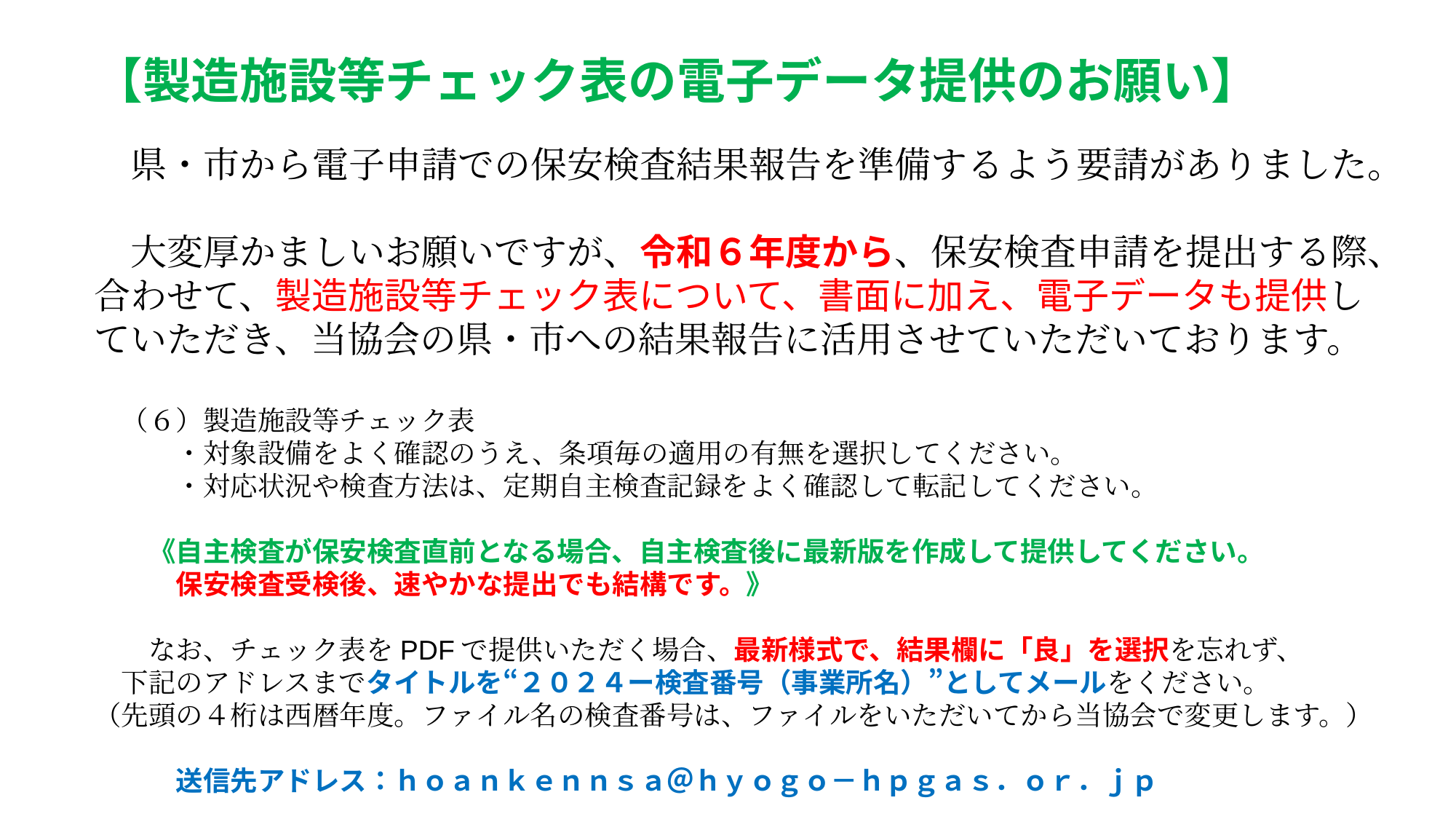

【製造施設等チェック表の電子データ提供のお願い】

　県・市から電子申請での保安検査結果報告を準備するよう要請がありました。

　大変厚かましいお願いですが、令和６年度から、保安検査申請を提出する際、合わせて、製造施設等チェック表について、書面に加え、電子データも提供していただき、当協会の県・市への結果報告に活用させていただいております。

　（６）製造施設等チェック表
　　　・対象設備をよく確認のうえ、条項毎の適用の有無を選択してください。
　　　・対応状況や検査方法は、定期自主検査記録をよく確認して転記してください。

　　《自主検査が保安検査直前となる場合、自主検査後に最新版を作成して提供してください。
　　　保安検査受検後、速やかな提出でも結構です。》

　　なお、チェック表をPDFで提供いただく場合、最新様式で、結果欄に「良」を選択を忘れず、
　下記のアドレスまでタイトルを“２０２４ー検査番号（事業所名）”としてメールをください。
（先頭の４桁は西暦年度。ファイル名の検査番号は、ファイルをいただいてから当協会で変更します。）

　　　送信先アドレス：ｈｏａｎｋｅｎｎｓａ＠ｈｙｏｇｏ－ｈｐｇａｓ．ｏｒ．ｊｐ